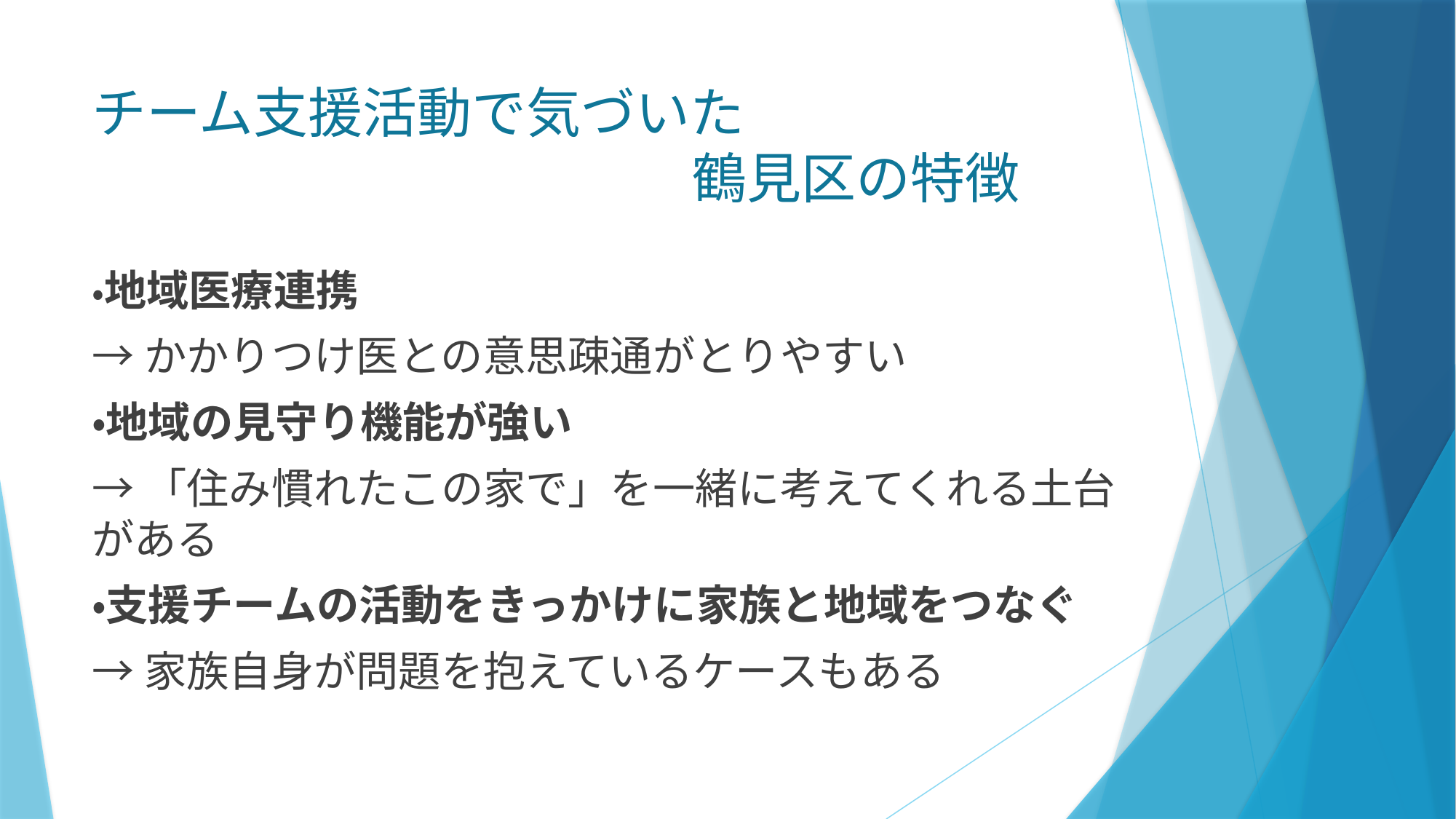

# チーム支援活動で気づいた 　　　　　　　　　　　鶴見区の特徴
・地域医療連携
→かかりつけ医との意思疎通がとりやすい
・地域の見守り機能が強い
→「住み慣れたこの家で」を一緒に考えてくれる土台がある
・支援チームの活動をきっかけに家族と地域をつなぐ
→家族自身が問題を抱えているケースもある